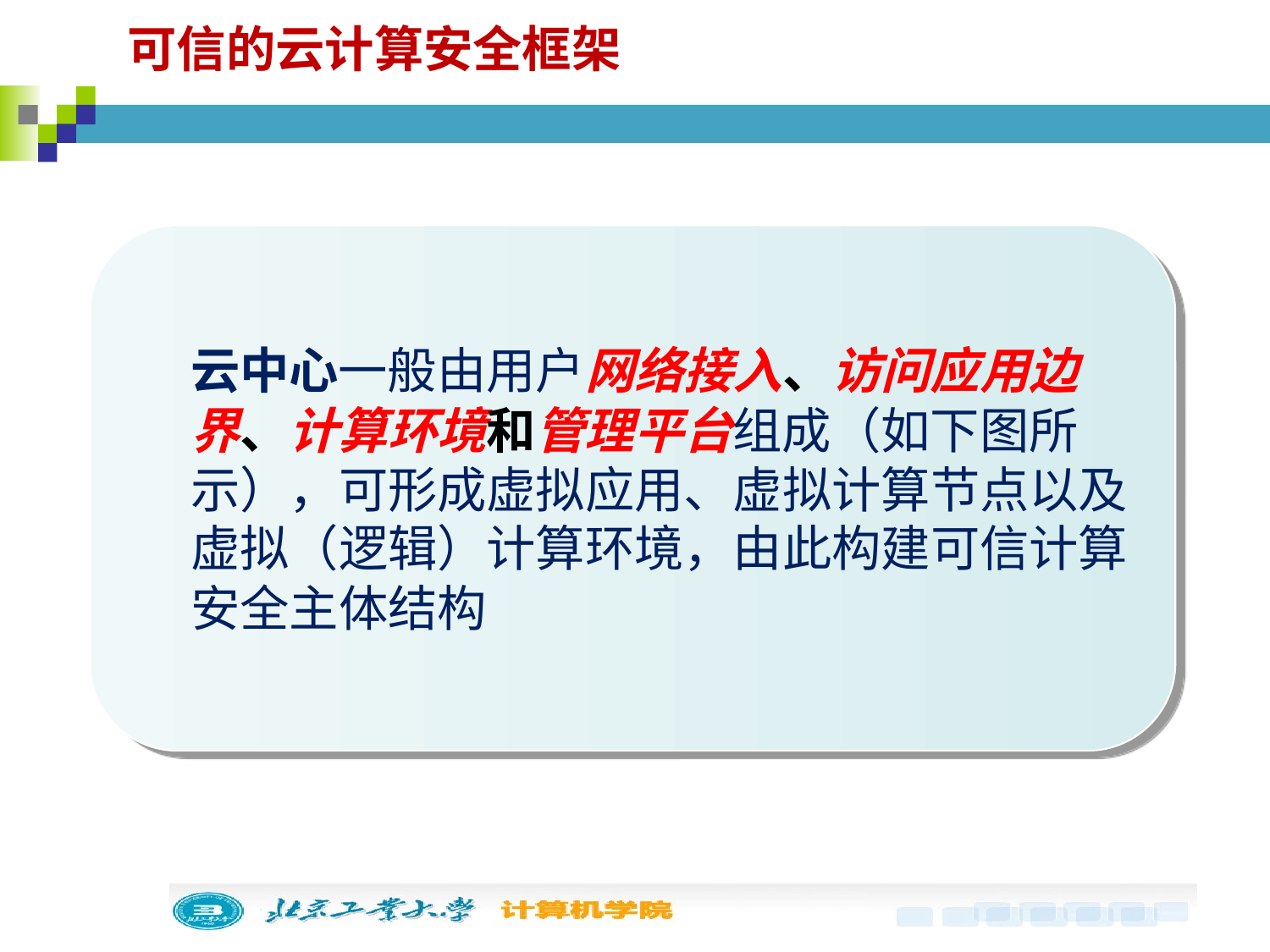

可信的云计算安全框架
云中心一般由用户网络接入、访问应用边界、计算环境和管理平台组成（如下图所示），可形成虚拟应用、虚拟计算节点以及虚拟（逻辑）计算环境，由此构建可信计算安全主体结构